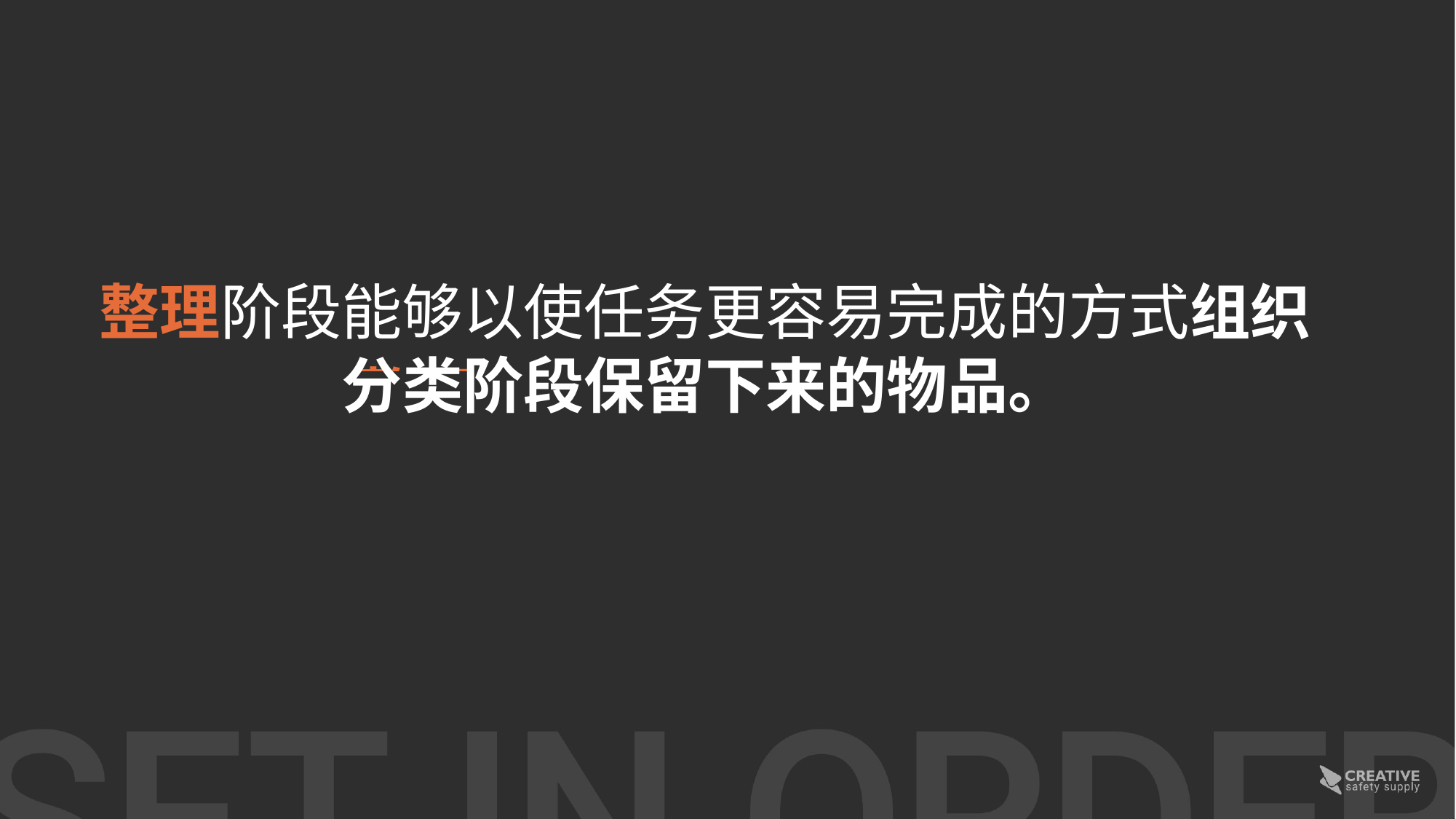

整理阶段能够以使任务更容易完成的方式组织
分类阶段保留下来的物品。
整理 (SET IN ORDER)